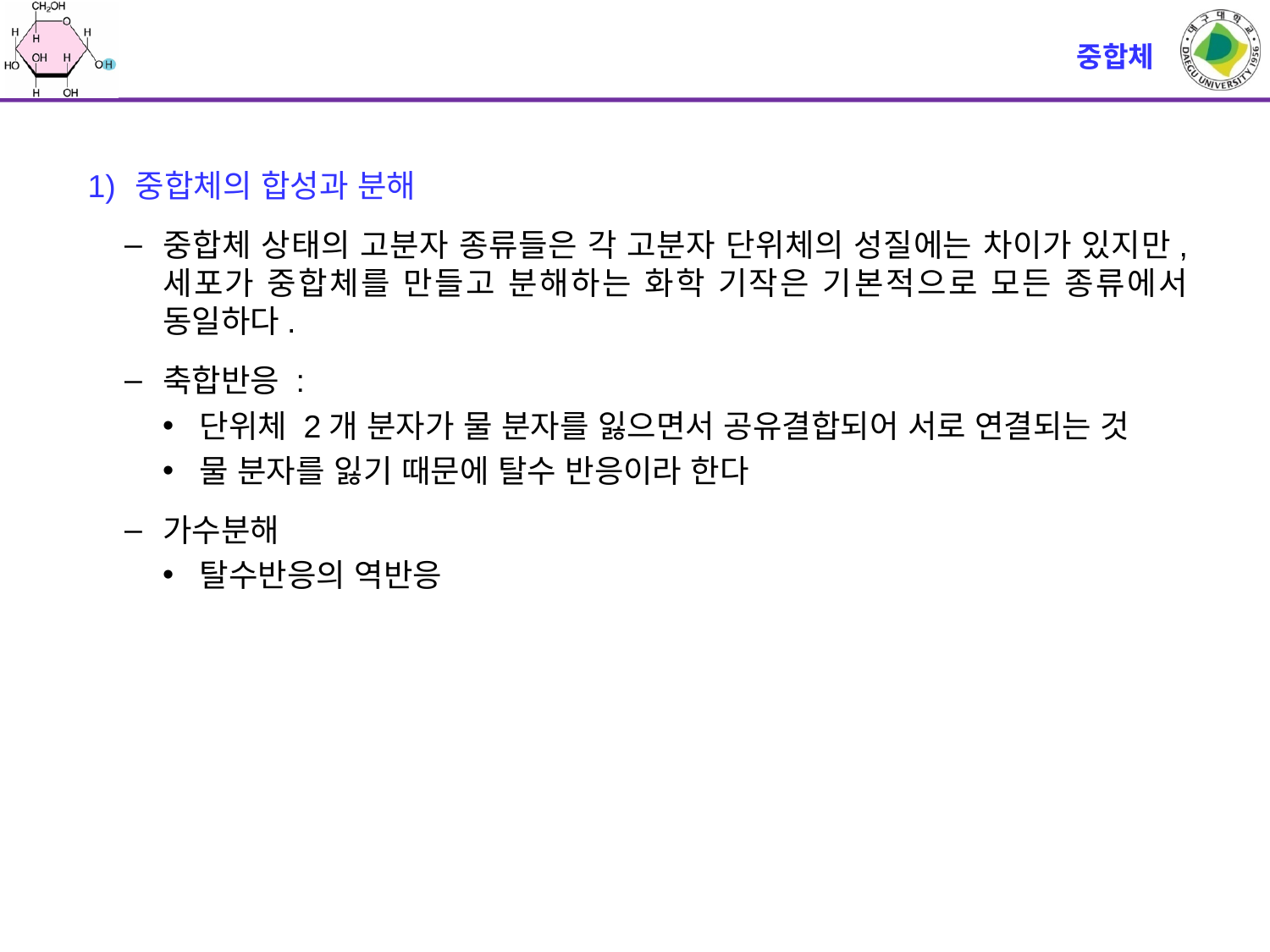

# 중합체
중합체의 합성과 분해
중합체 상태의 고분자 종류들은 각 고분자 단위체의 성질에는 차이가 있지만, 세포가 중합체를 만들고 분해하는 화학 기작은 기본적으로 모든 종류에서 동일하다.
축합반응 :
단위체 2개 분자가 물 분자를 잃으면서 공유결합되어 서로 연결되는 것
물 분자를 잃기 때문에 탈수 반응이라 한다
가수분해
탈수반응의 역반응